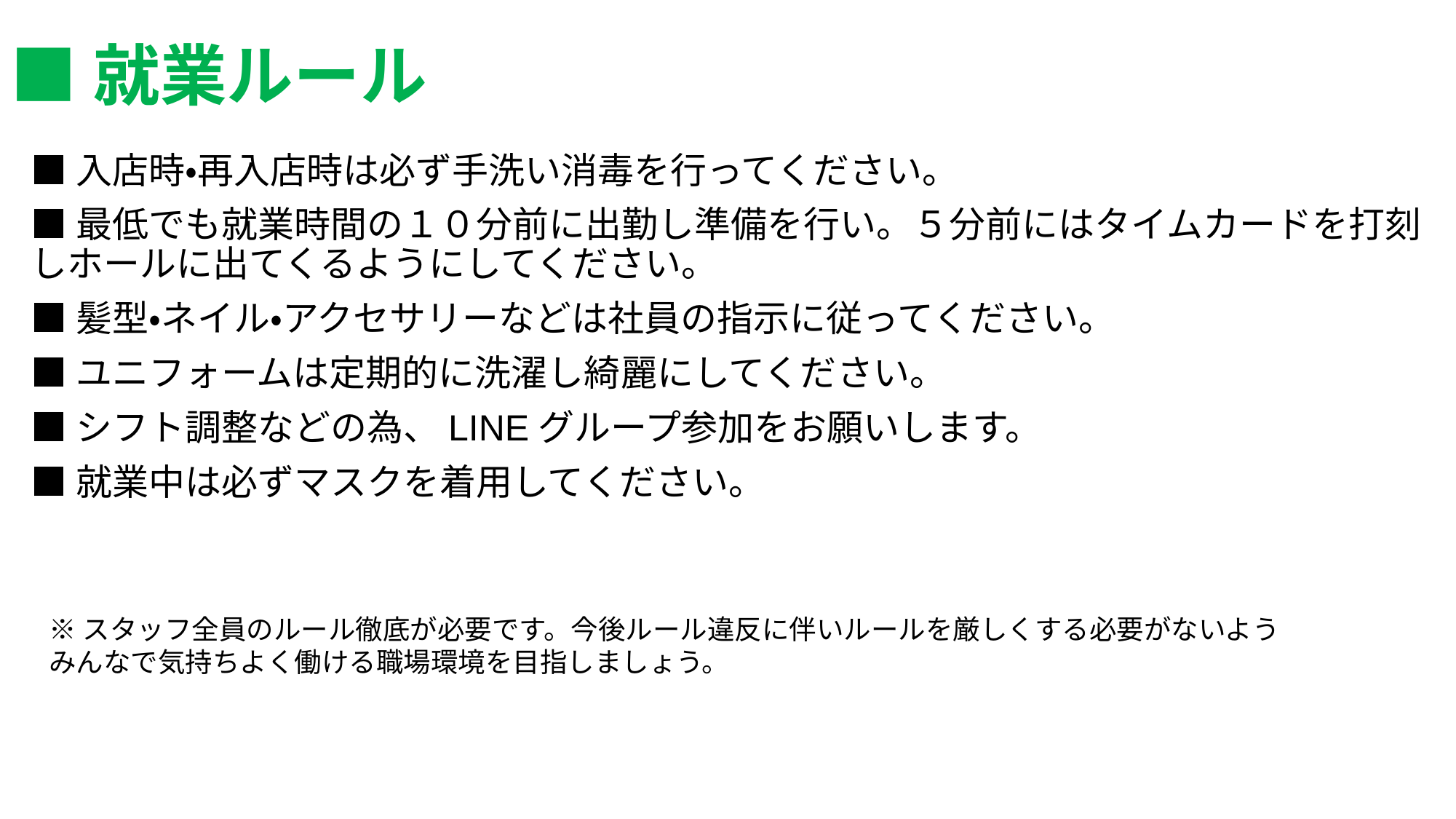

■就業ルール
■入店時・再入店時は必ず手洗い消毒を行ってください。
■最低でも就業時間の１０分前に出勤し準備を行い。５分前にはタイムカードを打刻しホールに出てくるようにしてください。
■髪型・ネイル・アクセサリーなどは社員の指示に従ってください。
■ユニフォームは定期的に洗濯し綺麗にしてください。
■シフト調整などの為、LINEグループ参加をお願いします。
■就業中は必ずマスクを着用してください。

※スタッフ全員のルール徹底が必要です。今後ルール違反に伴いルールを厳しくする必要がないよう
みんなで気持ちよく働ける職場環境を目指しましょう。